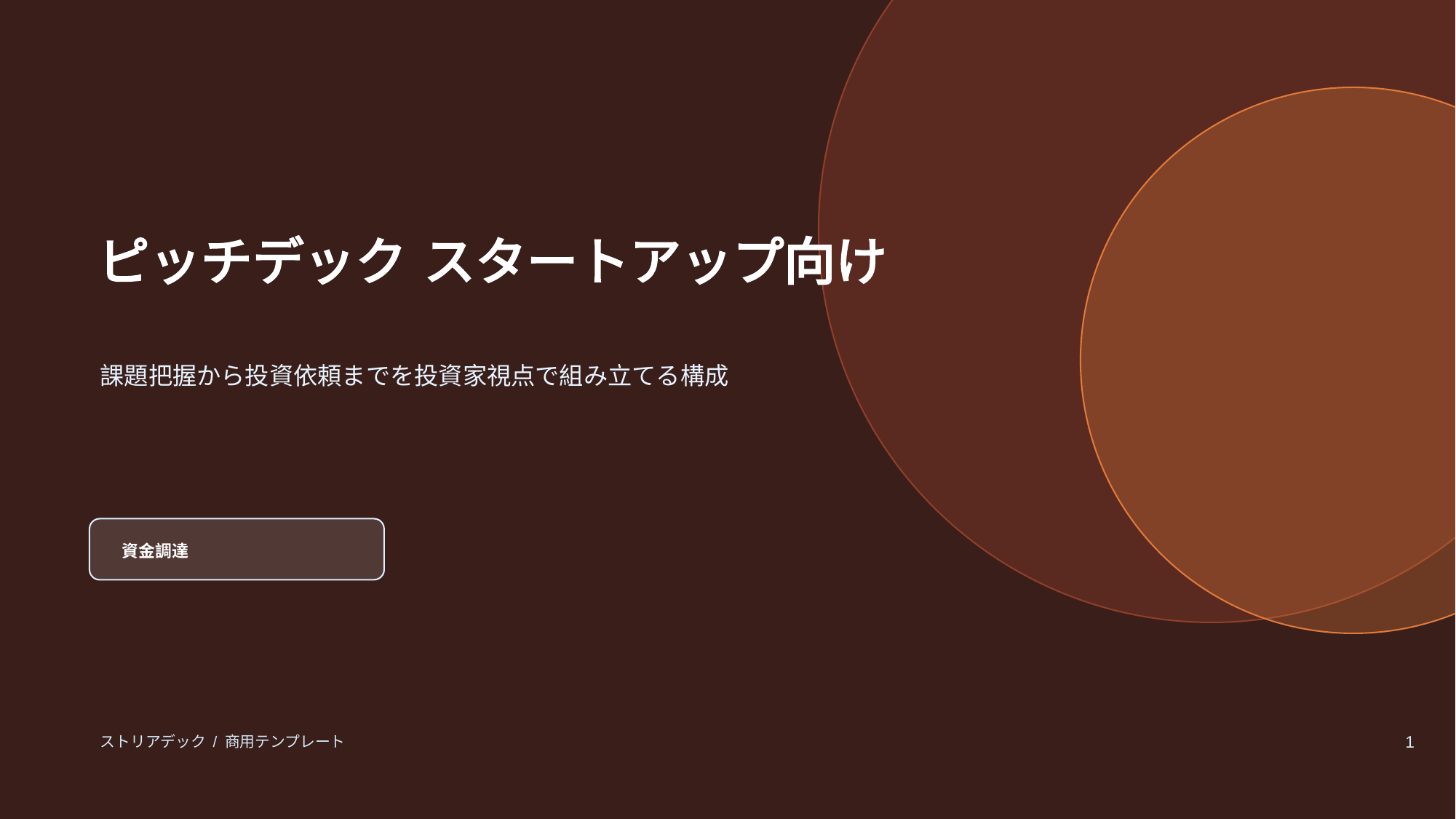

ピッチデック スタートアップ向け
課題把握から投資依頼までを投資家視点で組み立てる構成

資金調達
ストリアデック / 商用テンプレート
1